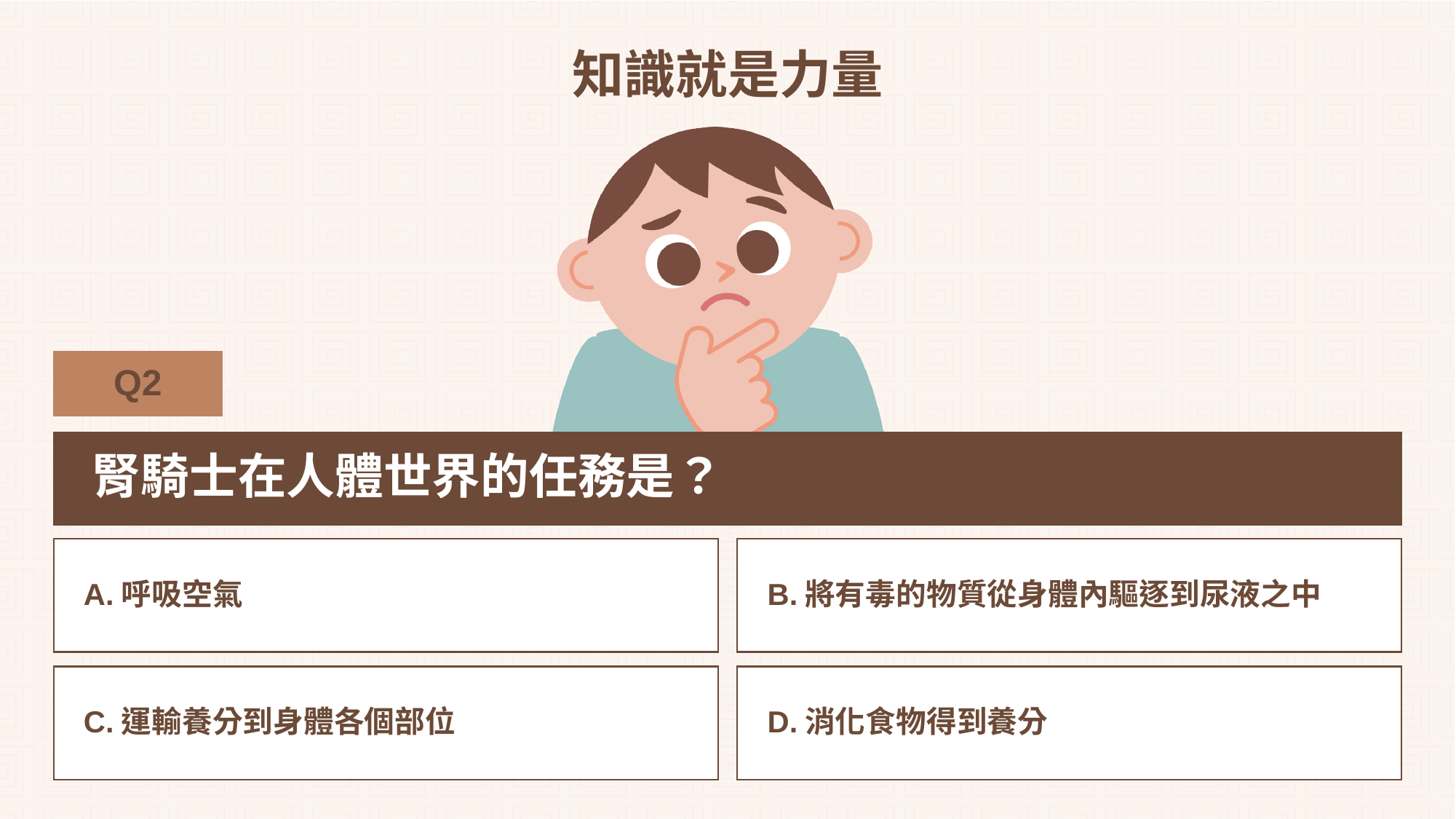

兩位腎騎士住腰部後方、左右各一、左高右低。
他們兩位住在人體胸部。
我們人體只有一位腎騎士，他就住在心臟隔壁。
腎騎士住在下腹部。

# 知識就是力量

Q2
腎騎士在人體世界的任務是？
A.呼吸空氣
B.將有毒的物質從身體內驅逐到尿液之中
C.運輸養分到身體各個部位
D.消化食物得到養分